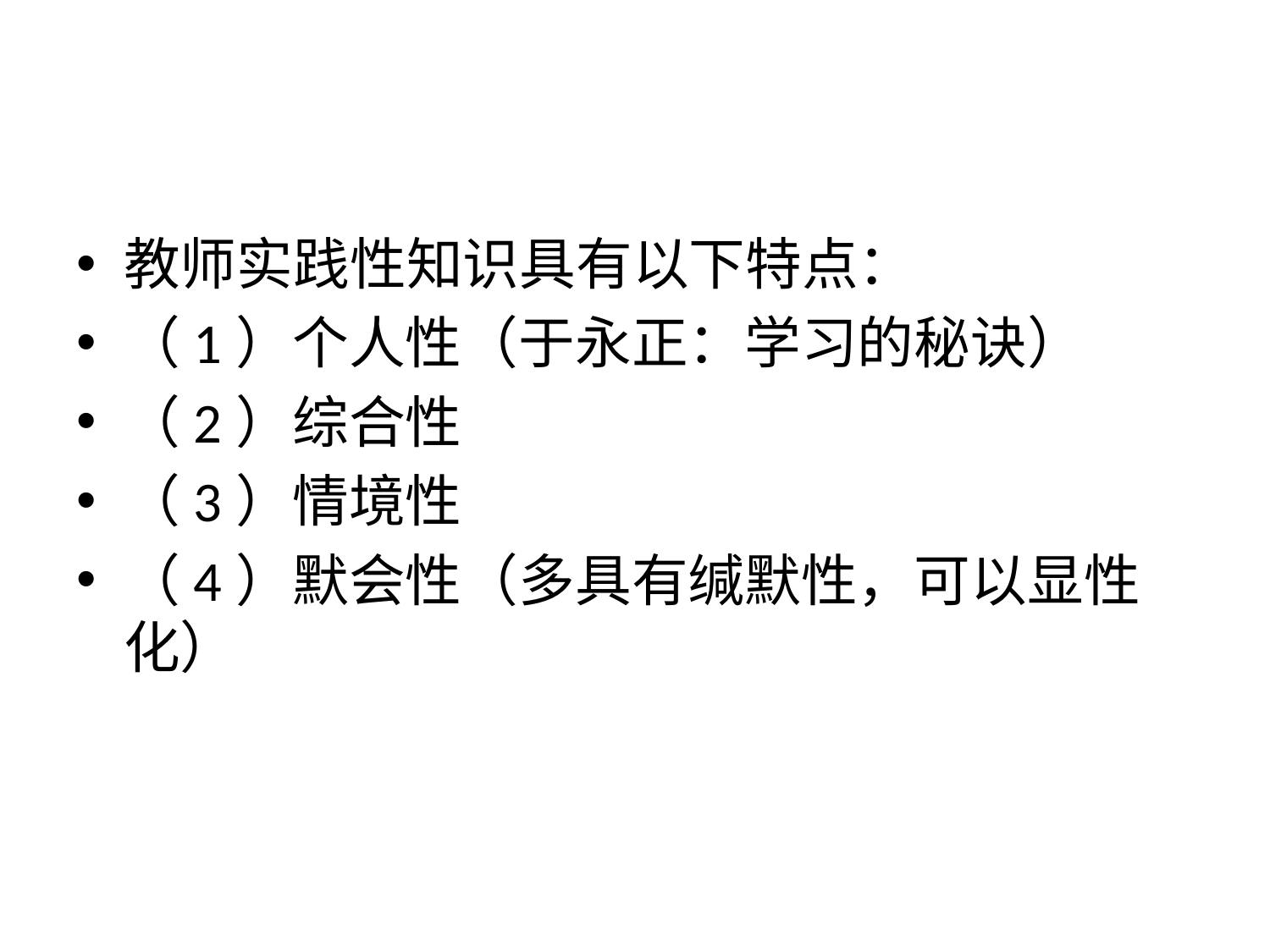

#
教师实践性知识具有以下特点：
（1）个人性（于永正：学习的秘诀）
（2）综合性
（3）情境性
（4）默会性（多具有缄默性，可以显性化）